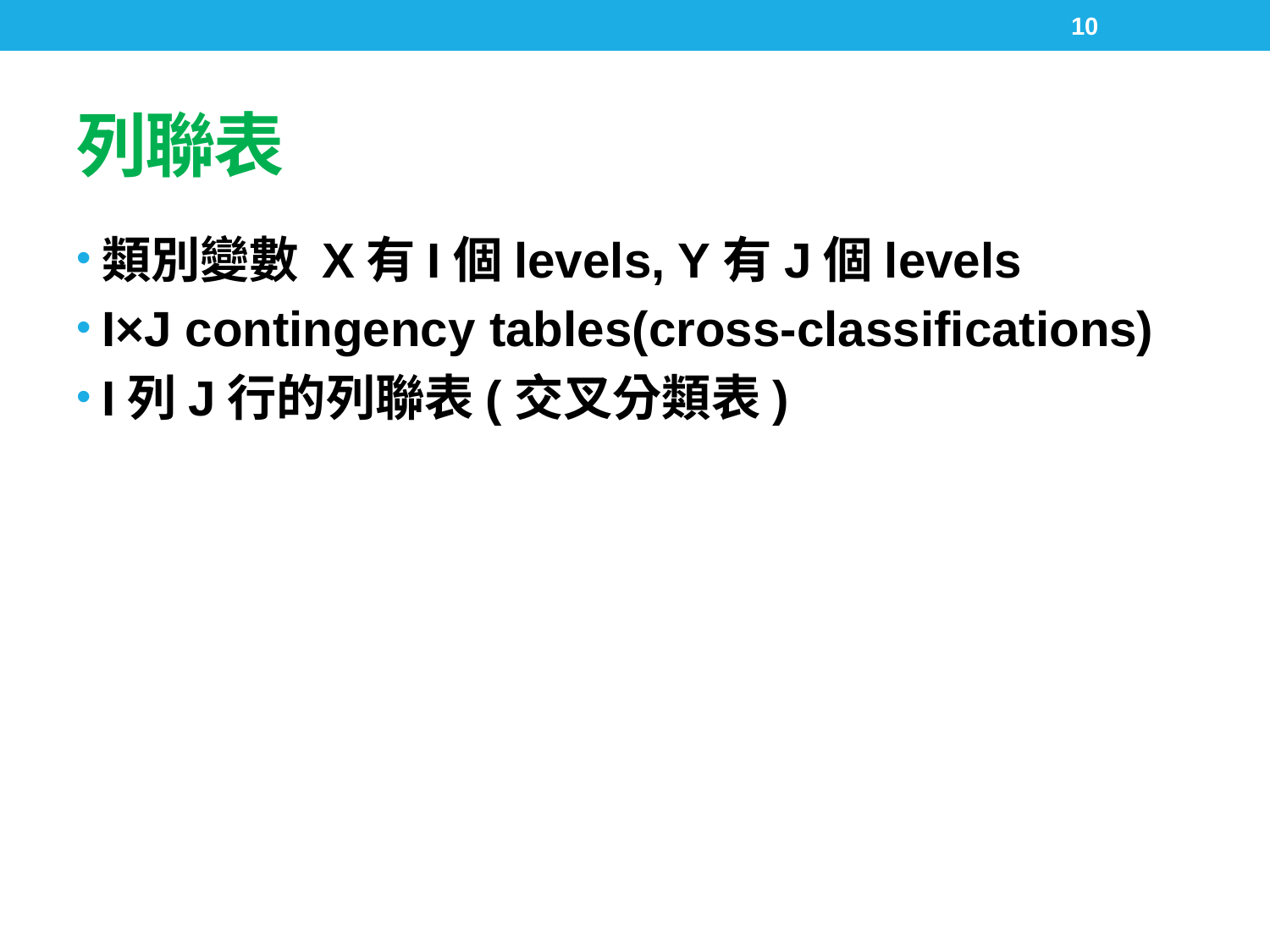

10
# 列聯表
類別變數 X有I個levels, Y有J個levels
I×J contingency tables(cross-classifications)
I列J行的列聯表(交叉分類表)